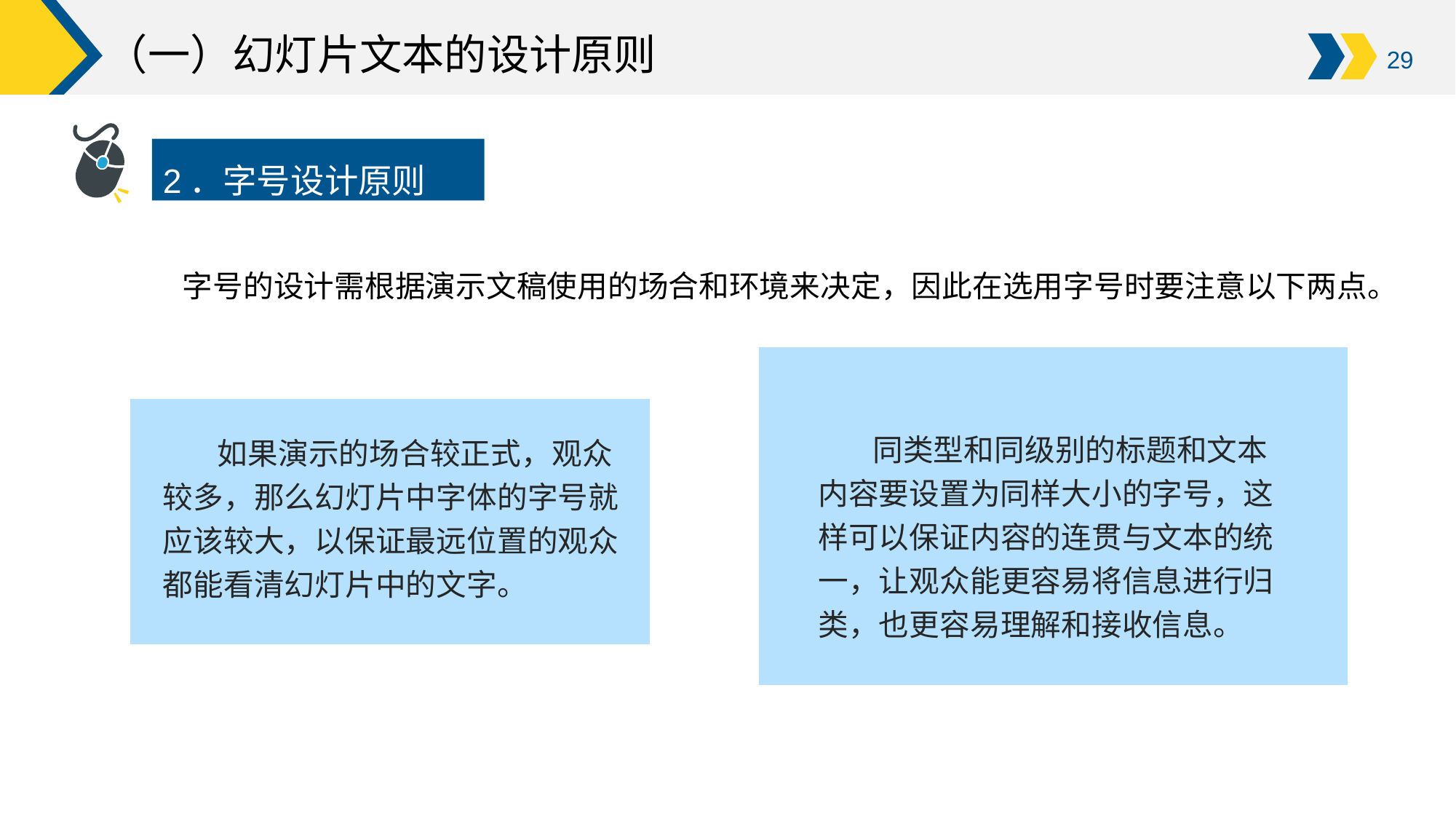

# （一）幻灯片文本的设计原则

2．字号设计原则
字号的设计需根据演示文稿使用的场合和环境来决定，因此在选用字号时要注意以下两点。

同类型和同级别的标题和文本内容要设置为同样大小的字号，这样可以保证内容的连贯与文本的统一，让观众能更容易将信息进行归类，也更容易理解和接收信息。
如果演示的场合较正式，观众较多，那么幻灯片中字体的字号就应该较大，以保证最远位置的观众都能看清幻灯片中的文字。